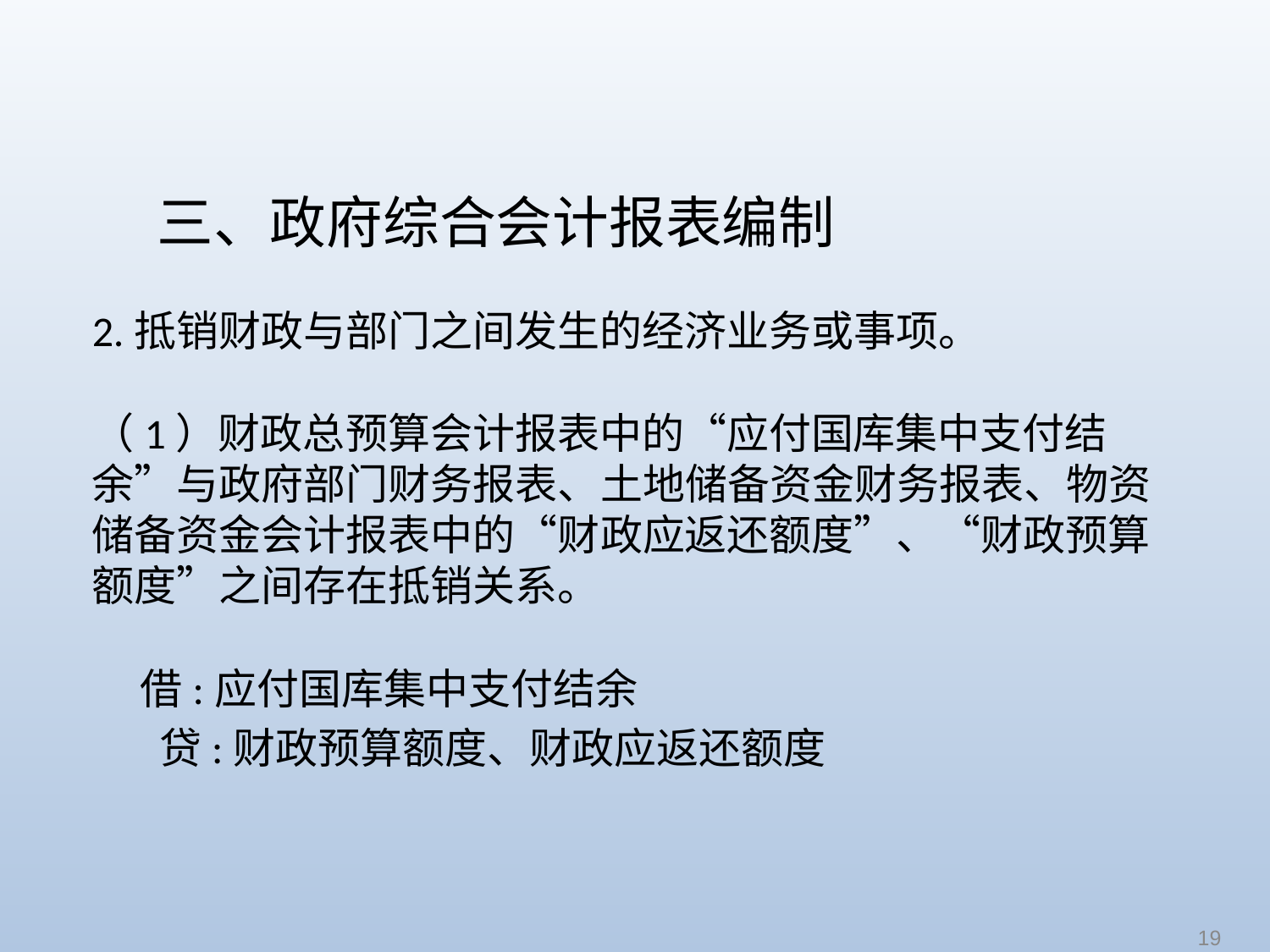

# 三、政府综合会计报表编制
2.抵销财政与部门之间发生的经济业务或事项。

（1）财政总预算会计报表中的“应付国库集中支付结余”与政府部门财务报表、土地储备资金财务报表、物资储备资金会计报表中的“财政应返还额度”、“财政预算额度”之间存在抵销关系。

    借:应付国库集中支付结余
      贷:财政预算额度、财政应返还额度
19